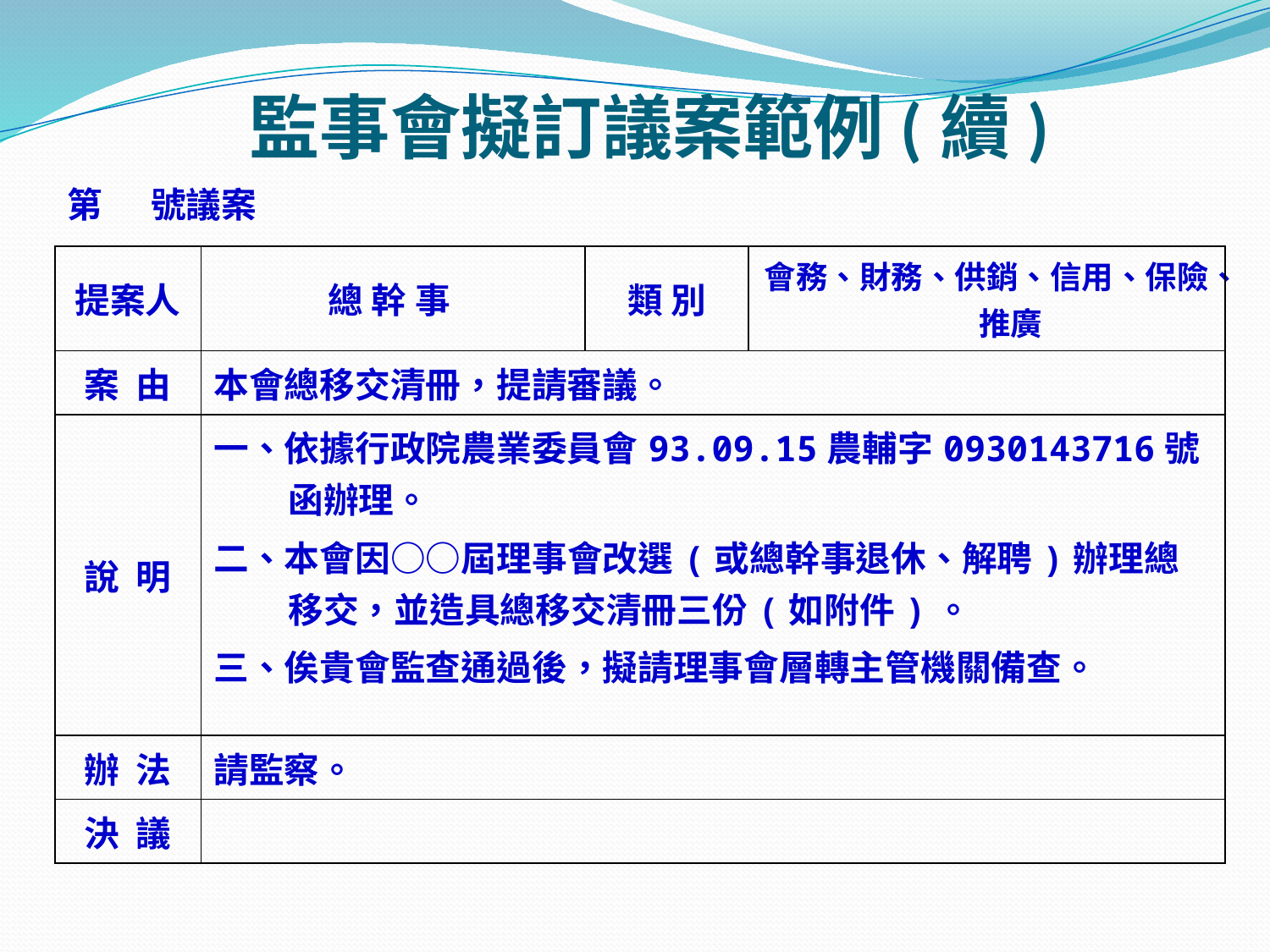

# 監事會擬訂議案範例(續)
第      號議案
| 提案人 | 總 幹 事 | 類 別 | 會務、財務、供銷、信用、保險、推廣 |
| --- | --- | --- | --- |
| 案 由 | 本會總移交清冊，提請審議。 |  |  |
| 說 明 | 一、依據行政院農業委員會93.09.15農輔字0930143716號函辦理。 二、本會因○○屆理事會改選(或總幹事退休、解聘)辦理總移交，並造具總移交清冊三份(如附件)。 三、俟貴會監查通過後，擬請理事會層轉主管機關備查。 |  |  |
| 辦 法 | 請監察。 |  |  |
| 決 議 |  |  |  |